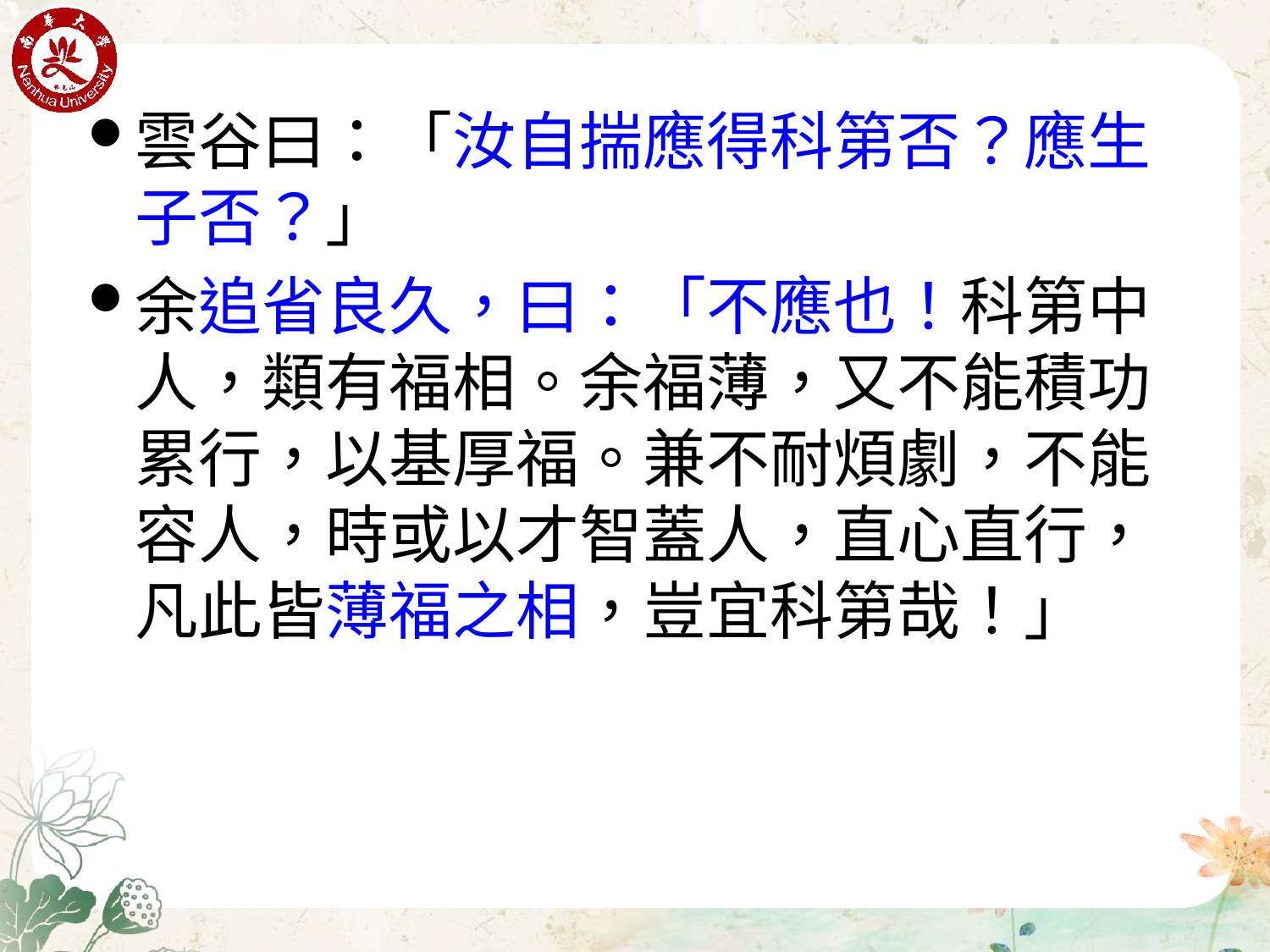

雲谷曰：「汝自揣應得科第否？應生子否？」
余追省良久，曰：「不應也！科第中人，類有福相。余福薄，又不能積功累行，以基厚福。兼不耐煩劇，不能容人，時或以才智蓋人，直心直行，凡此皆薄福之相，豈宜科第哉！」